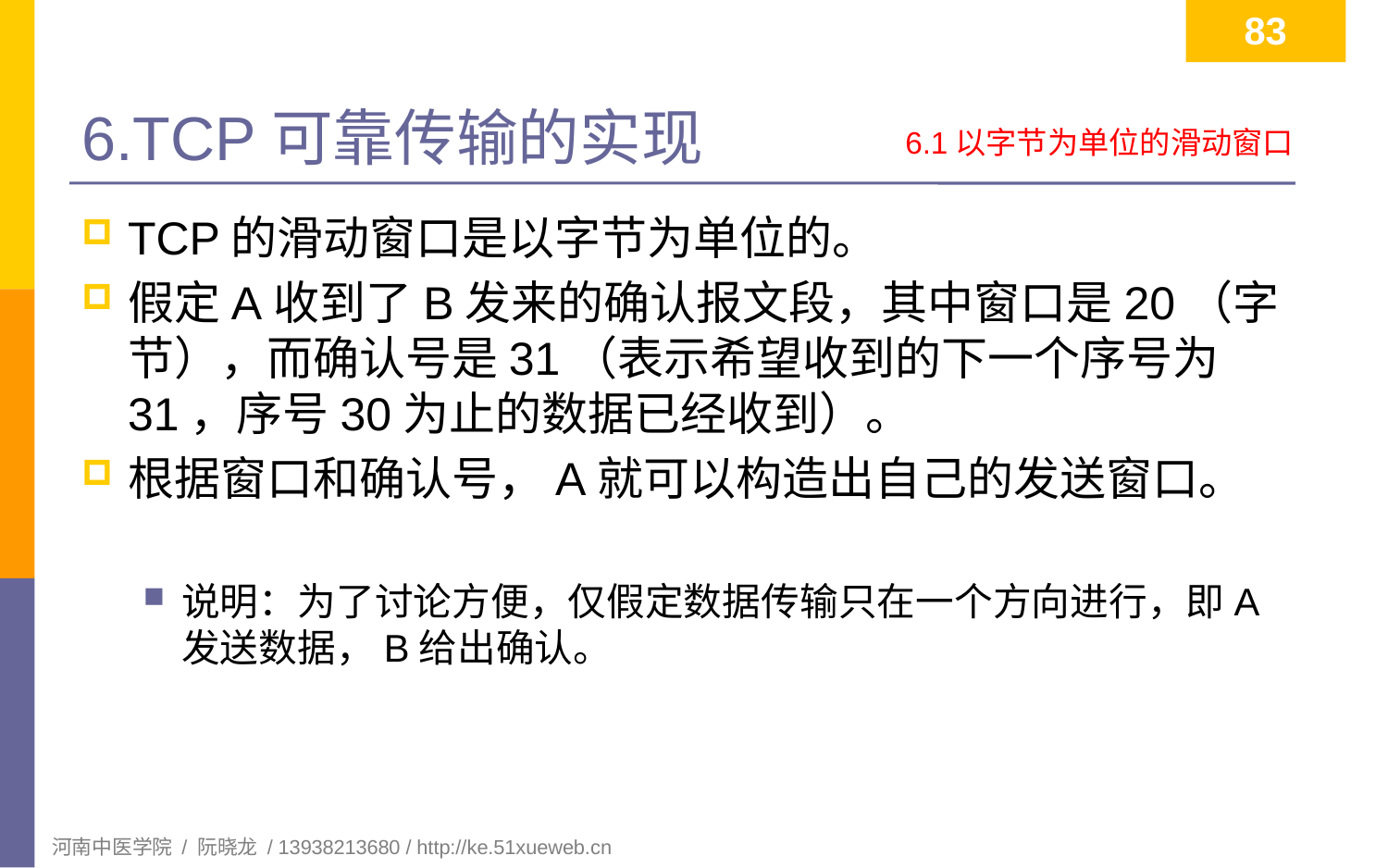

83
# 6.TCP可靠传输的实现
6.1以字节为单位的滑动窗口
TCP的滑动窗口是以字节为单位的。
假定A收到了B发来的确认报文段，其中窗口是20（字节），而确认号是31（表示希望收到的下一个序号为31，序号30为止的数据已经收到）。
根据窗口和确认号，A就可以构造出自己的发送窗口。

说明：为了讨论方便，仅假定数据传输只在一个方向进行，即A发送数据，B给出确认。